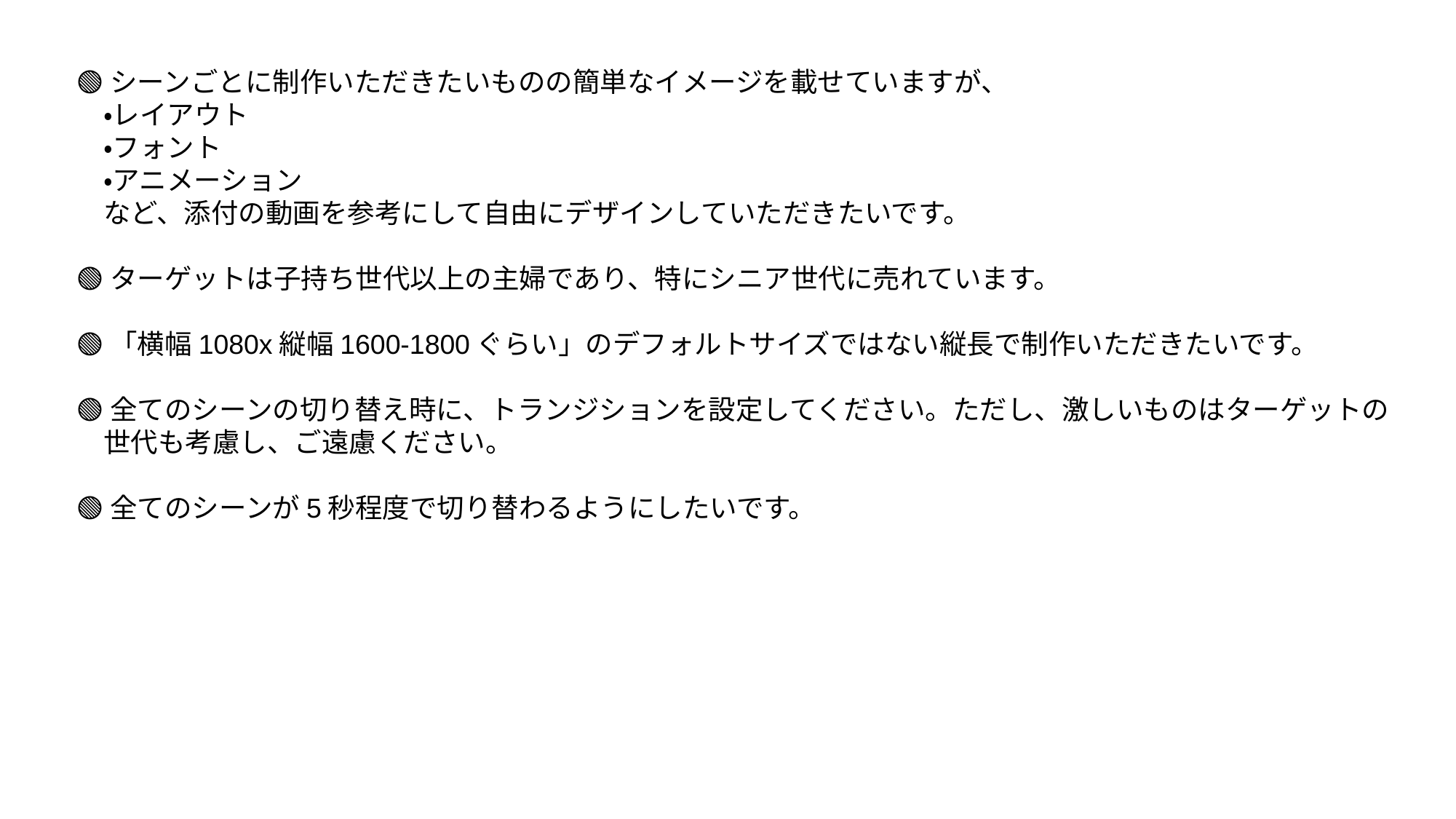

🟢シーンごとに制作いただきたいものの簡単なイメージを載せていますが、
　・レイアウト
　・フォント
　・アニメーション
　など、添付の動画を参考にして自由にデザインしていただきたいです。

🟢ターゲットは子持ち世代以上の主婦であり、特にシニア世代に売れています。

🟢「横幅1080x縦幅1600-1800ぐらい」のデフォルトサイズではない縦長で制作いただきたいです。

🟢全てのシーンの切り替え時に、トランジションを設定してください。ただし、激しいものはターゲットの
　世代も考慮し、ご遠慮ください。

🟢全てのシーンが5秒程度で切り替わるようにしたいです。